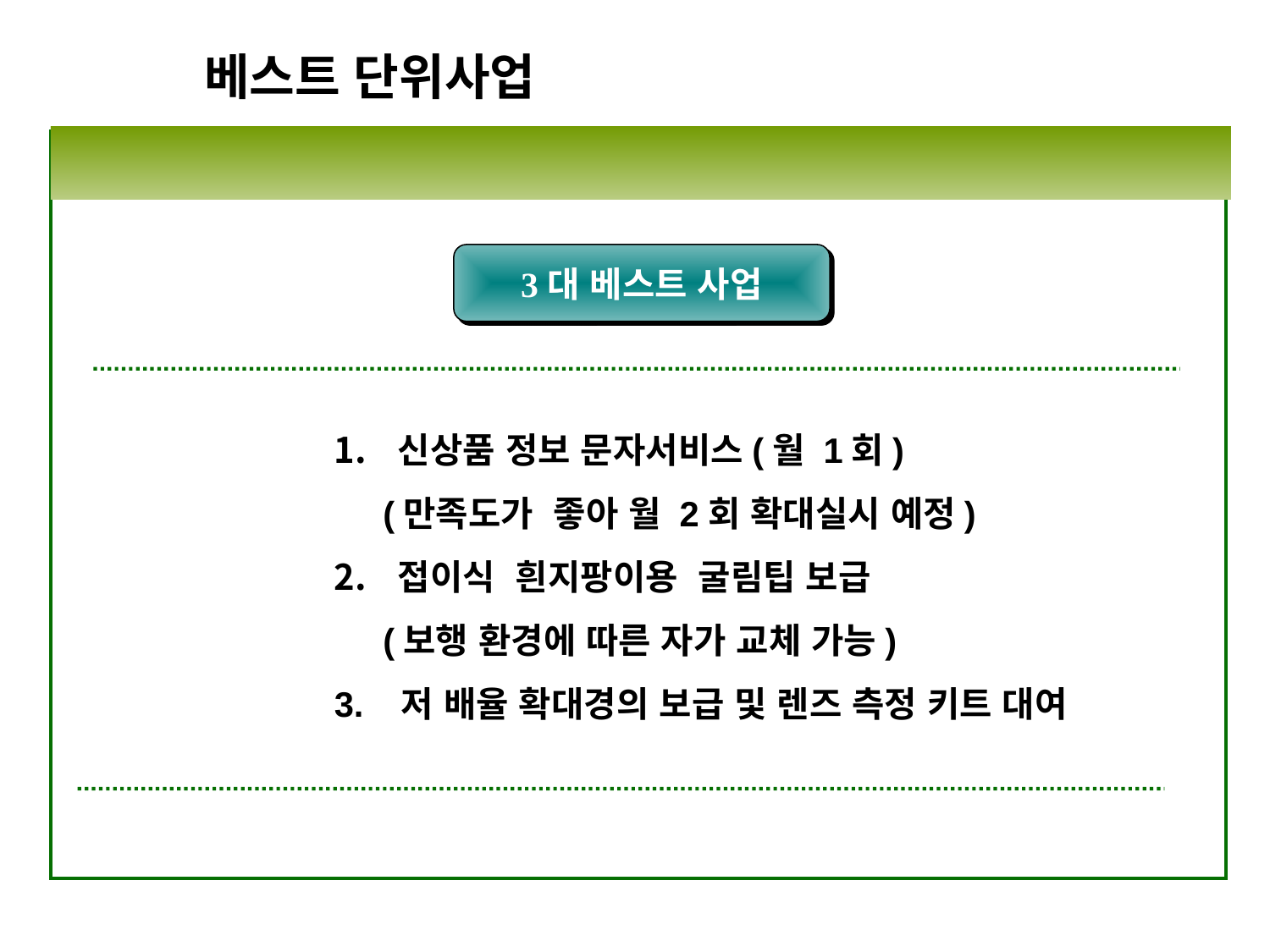

베스트 단위사업

3대 베스트 사업

신상품 정보 문자서비스(월 1회)
     (만족도가  좋아 월 2회 확대실시 예정)
접이식  흰지팡이용  굴림팁 보급
     (보행 환경에 따른 자가 교체 가능)
3.   저 배율 확대경의 보급 및 렌즈 측정 키트 대여